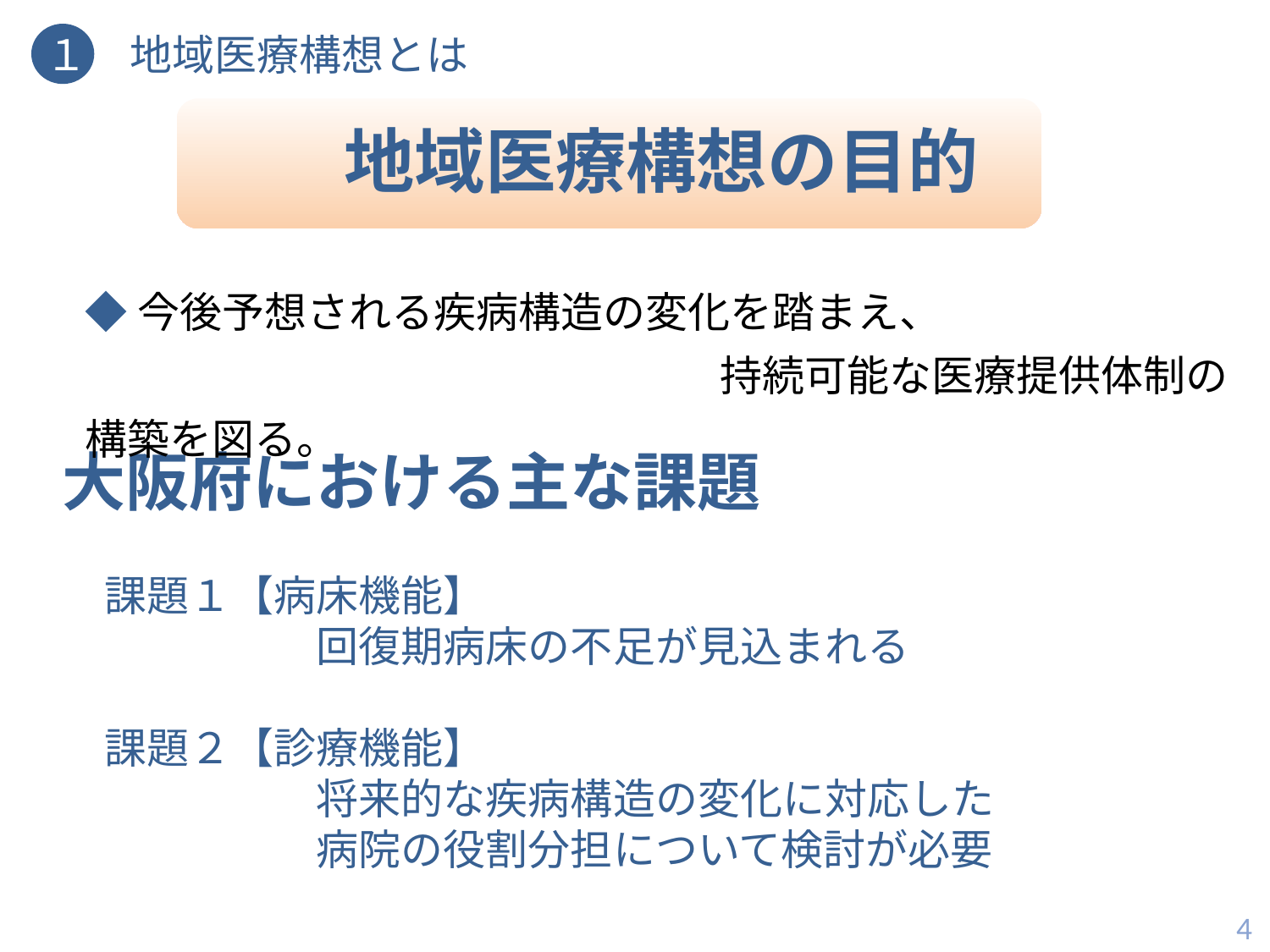

１　地域医療構想とは

　　　地域医療構想の目的
◆今後予想される疾病構造の変化を踏まえ、
　　　　　　　　　　　　　　　持続可能な医療提供体制の構築を図る。
大阪府における主な課題

　課題１【病床機能】
　　　　　　回復期病床の不足が見込まれる

　課題２【診療機能】
　　　　　　将来的な疾病構造の変化に対応した
　　　　　　病院の役割分担について検討が必要
4